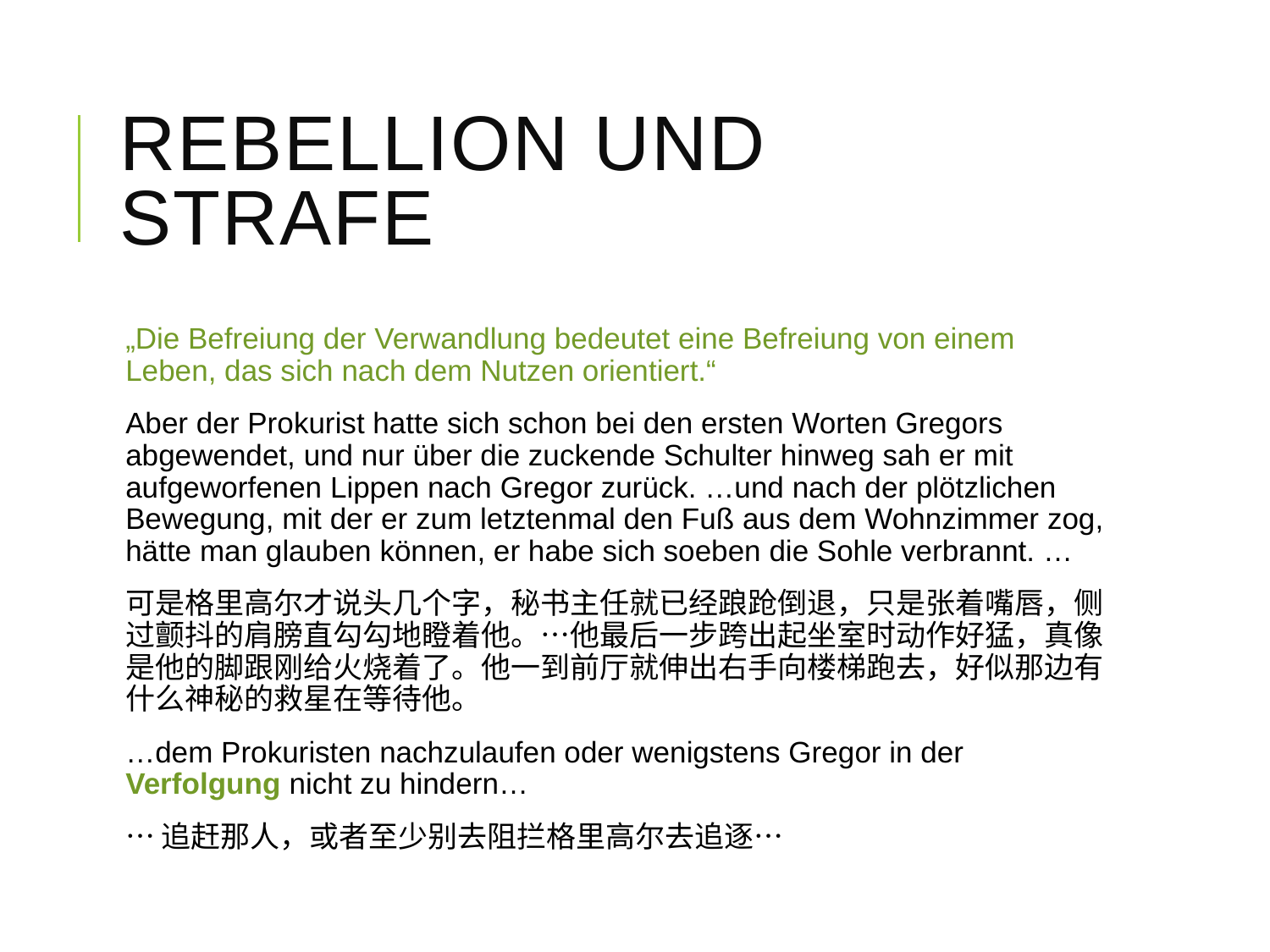

# Rebellion und Strafe
„Die Befreiung der Verwandlung bedeutet eine Befreiung von einem Leben, das sich nach dem Nutzen orientiert.“
Aber der Prokurist hatte sich schon bei den ersten Worten Gregors abgewendet, und nur über die zuckende Schulter hinweg sah er mit aufgeworfenen Lippen nach Gregor zurück. …und nach der plötzlichen Bewegung, mit der er zum letztenmal den Fuß aus dem Wohnzimmer zog, hätte man glauben können, er habe sich soeben die Sohle verbrannt. …
可是格里高尔才说头几个字，秘书主任就已经踉跄倒退，只是张着嘴唇，侧过颤抖的肩膀直勾勾地瞪着他。…他最后一步跨出起坐室时动作好猛，真像是他的脚跟刚给火烧着了。他一到前厅就伸出右手向楼梯跑去，好似那边有什么神秘的救星在等待他。
…dem Prokuristen nachzulaufen oder wenigstens Gregor in der Verfolgung nicht zu hindern…
…追赶那人，或者至少别去阻拦格里高尔去追逐…